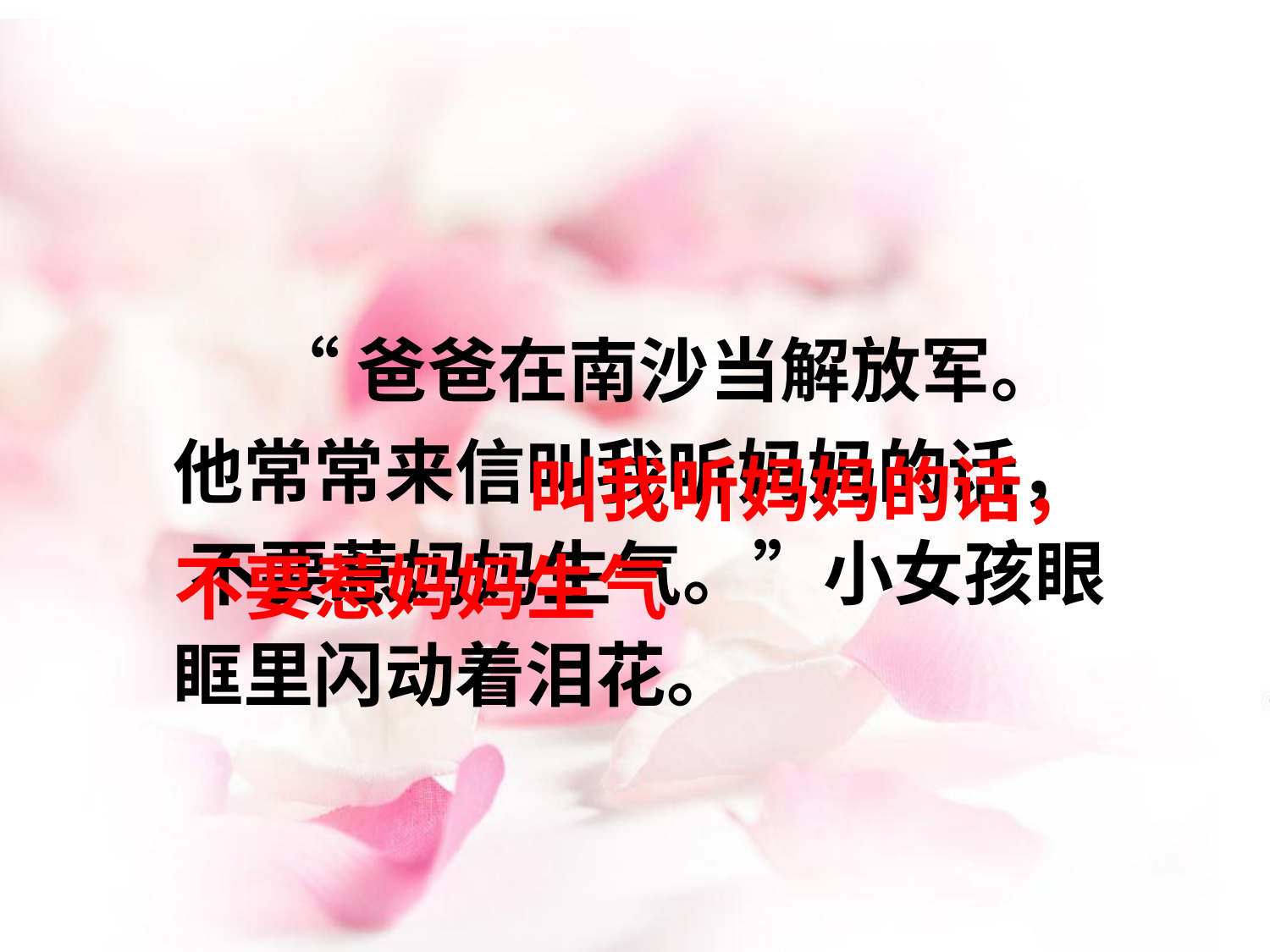

“爸爸在南沙当解放军。他常常来信叫我听妈妈的话，   不要惹妈妈生气。”小女孩眼眶里闪动着泪花。
叫我听妈妈的话，
不要惹妈妈生气